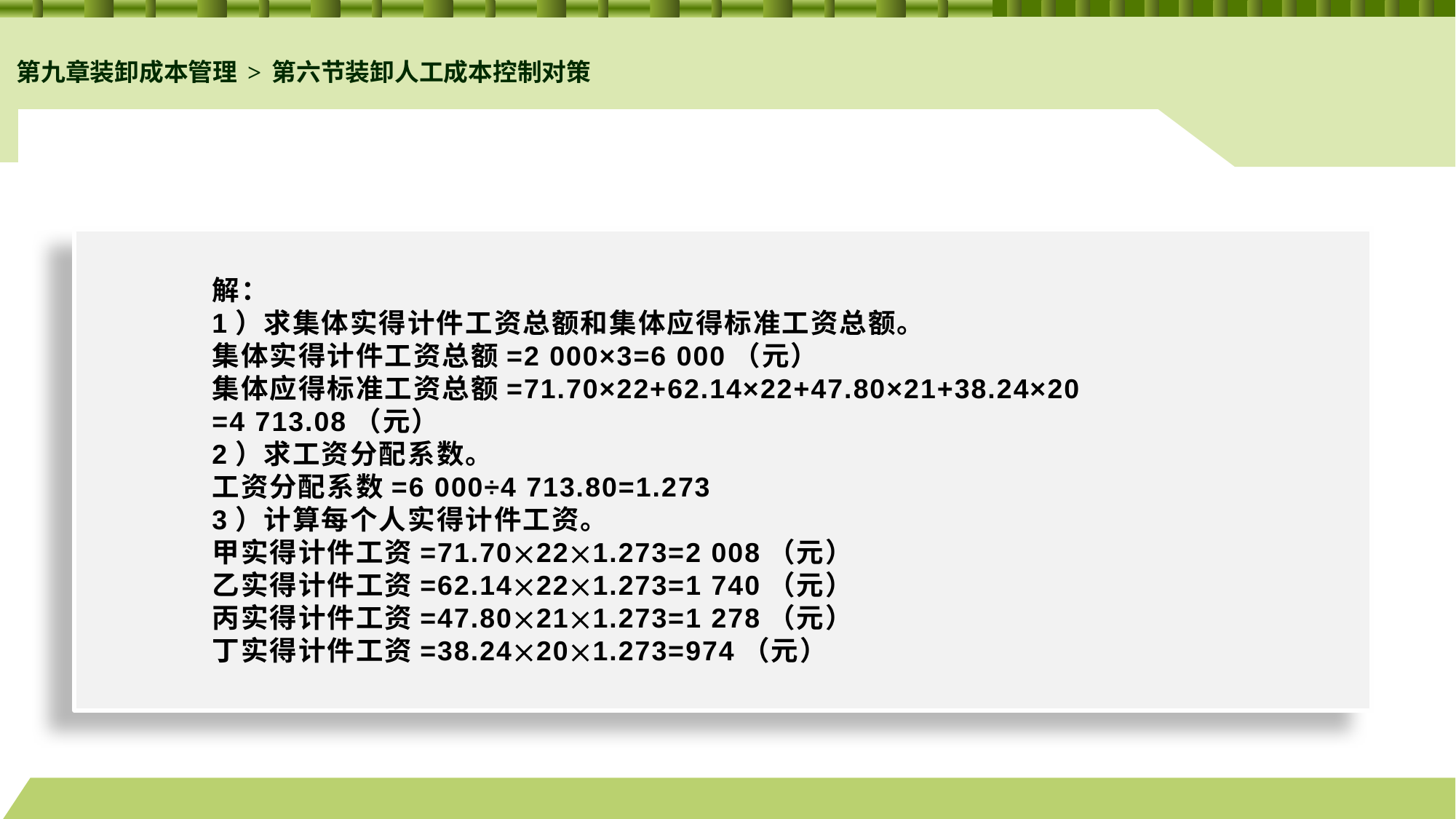

第九章装卸成本管理>第六节装卸人工成本控制对策
#
解：
1）求集体实得计件工资总额和集体应得标准工资总额。
集体实得计件工资总额=2 000×3=6 000（元）
集体应得标准工资总额=71.70×22+62.14×22+47.80×21+38.24×20
=4 713.08（元）
2）求工资分配系数。
工资分配系数=6 000÷4 713.80=1.273
3）计算每个人实得计件工资。
甲实得计件工资=71.70×22×1.273=2 008（元）
乙实得计件工资=62.14×22×1.273=1 740（元）
丙实得计件工资=47.80×21×1.273=1 278（元）
丁实得计件工资=38.24×20×1.273=974（元）